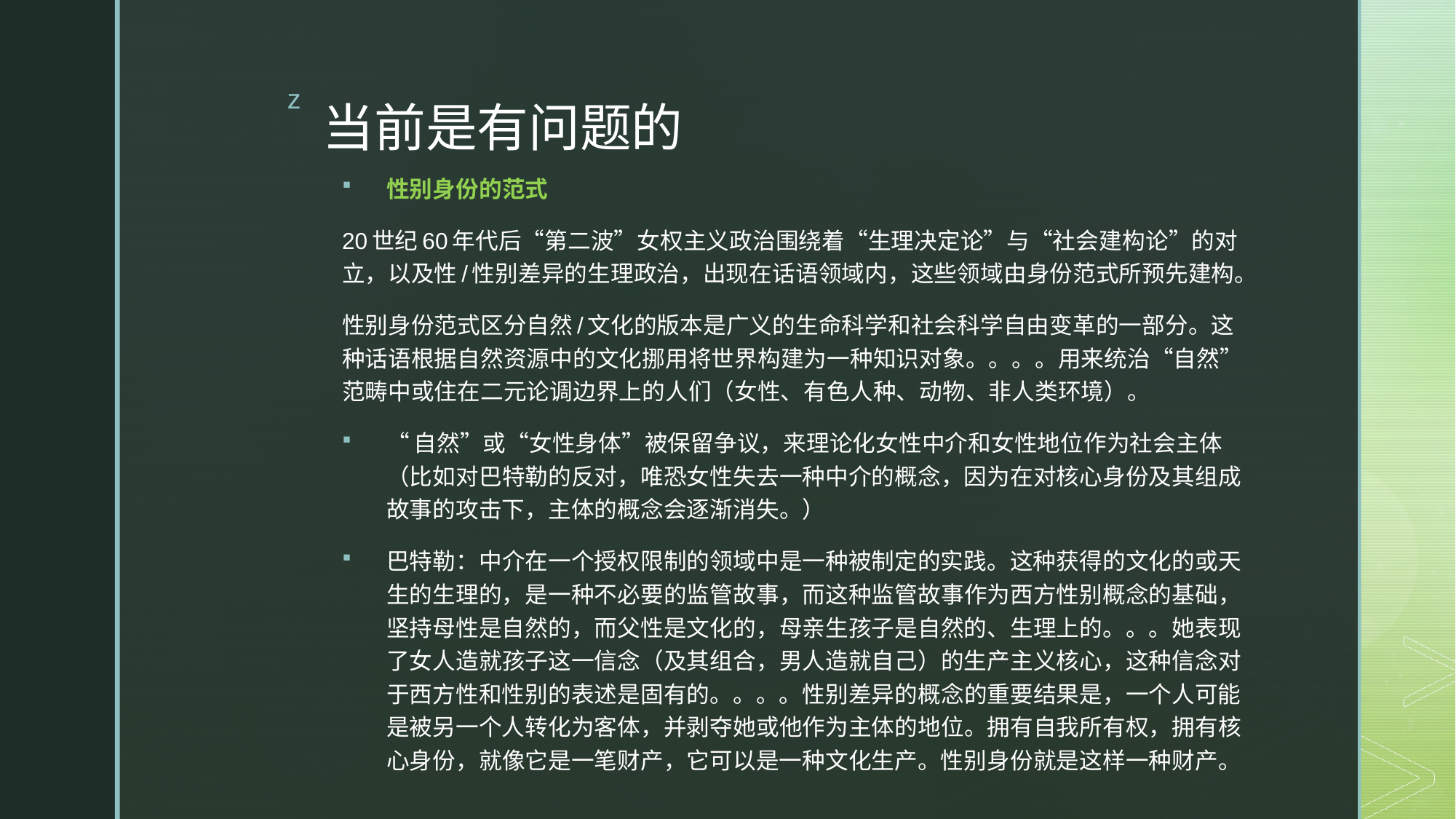

# 当前是有问题的
性别身份的范式
20世纪60年代后“第二波”女权主义政治围绕着“生理决定论”与“社会建构论”的对立，以及性/性别差异的生理政治，出现在话语领域内，这些领域由身份范式所预先建构。
性别身份范式区分自然/文化的版本是广义的生命科学和社会科学自由变革的一部分。这种话语根据自然资源中的文化挪用将世界构建为一种知识对象。。。。用来统治“自然”范畴中或住在二元论调边界上的人们（女性、有色人种、动物、非人类环境）。
“自然”或“女性身体”被保留争议，来理论化女性中介和女性地位作为社会主体   （比如对巴特勒的反对，唯恐女性失去一种中介的概念，因为在对核心身份及其组成故事的攻击下，主体的概念会逐渐消失。）
巴特勒：中介在一个授权限制的领域中是一种被制定的实践。这种获得的文化的或天生的生理的，是一种不必要的监管故事，而这种监管故事作为西方性别概念的基础，坚持母性是自然的，而父性是文化的，母亲生孩子是自然的、生理上的。。。她表现了女人造就孩子这一信念（及其组合，男人造就自己）的生产主义核心，这种信念对于西方性和性别的表述是固有的。。。。性别差异的概念的重要结果是，一个人可能是被另一个人转化为客体，并剥夺她或他作为主体的地位。拥有自我所有权，拥有核心身份，就像它是一笔财产，它可以是一种文化生产。性别身份就是这样一种财产。